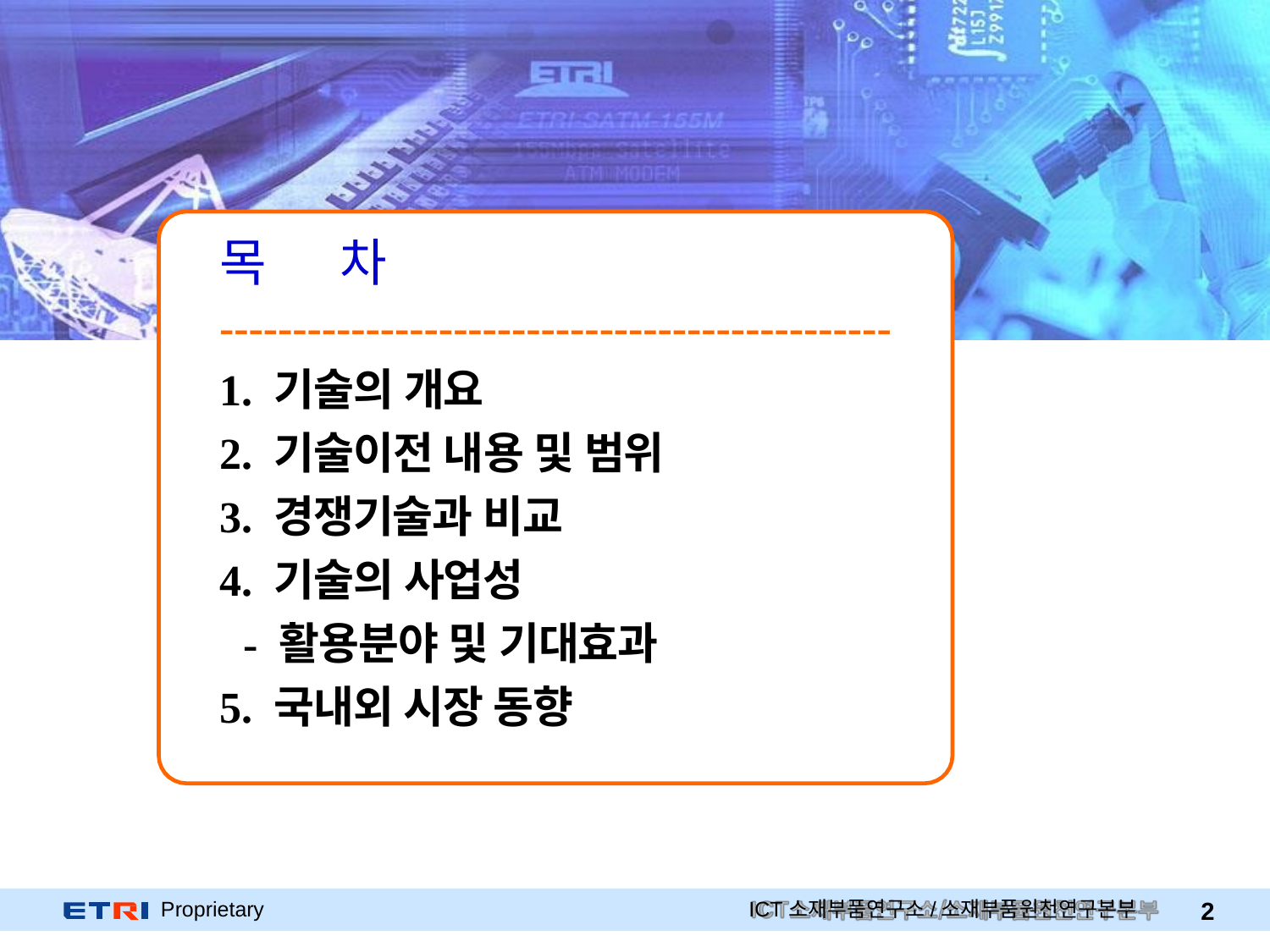

목	차
# ----------------------------------------------
1. 기술의 개요
2. 기술이전 내용 및 범위
3. 경쟁기술과 비교
4. 기술의 사업성
- 활용분야 및 기대효과
5. 국내외 시장 동향

Proprietary
ICT소재부품연구소/소재부품원천연구본부
2